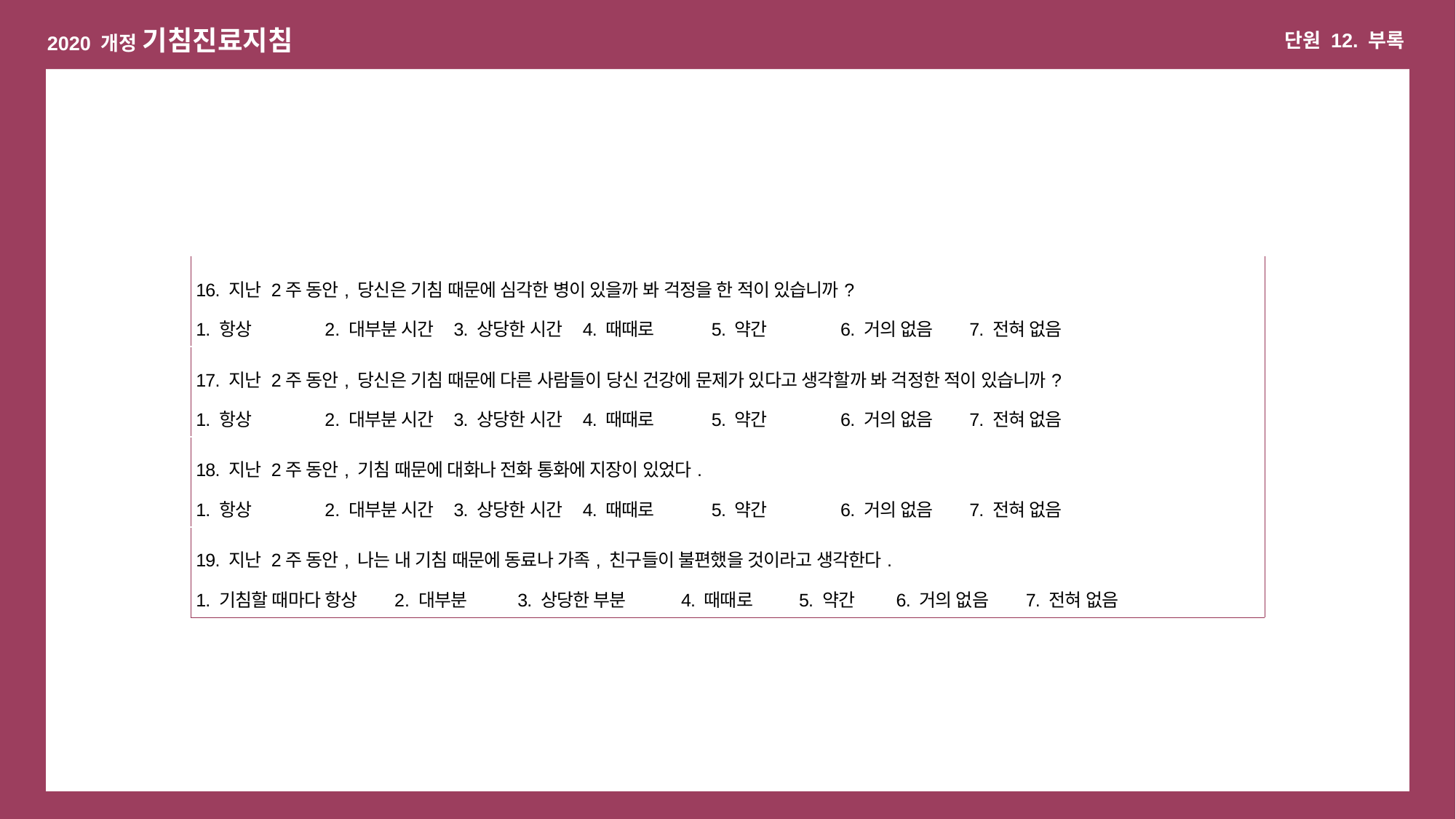

| 16. 지난 2주 동안, 당신은 기침 때문에 심각한 병이 있을까 봐 걱정을 한 적이 있습니까? 1. 항상 2. 대부분 시간 3. 상당한 시간 4. 때때로 5. 약간 6. 거의 없음 7. 전혀 없음 |
| --- |
| 17. 지난 2주 동안, 당신은 기침 때문에 다른 사람들이 당신 건강에 문제가 있다고 생각할까 봐 걱정한 적이 있습니까? 1. 항상 2. 대부분 시간 3. 상당한 시간 4. 때때로 5. 약간 6. 거의 없음 7. 전혀 없음 |
| 18. 지난 2주 동안, 기침 때문에 대화나 전화 통화에 지장이 있었다. 1. 항상 2. 대부분 시간 3. 상당한 시간 4. 때때로 5. 약간 6. 거의 없음 7. 전혀 없음 |
| 19. 지난 2주 동안, 나는 내 기침 때문에 동료나 가족, 친구들이 불편했을 것이라고 생각한다. 1. 기침할 때마다 항상 2. 대부분 3. 상당한 부분 4. 때때로 5. 약간 6. 거의 없음 7. 전혀 없음 |